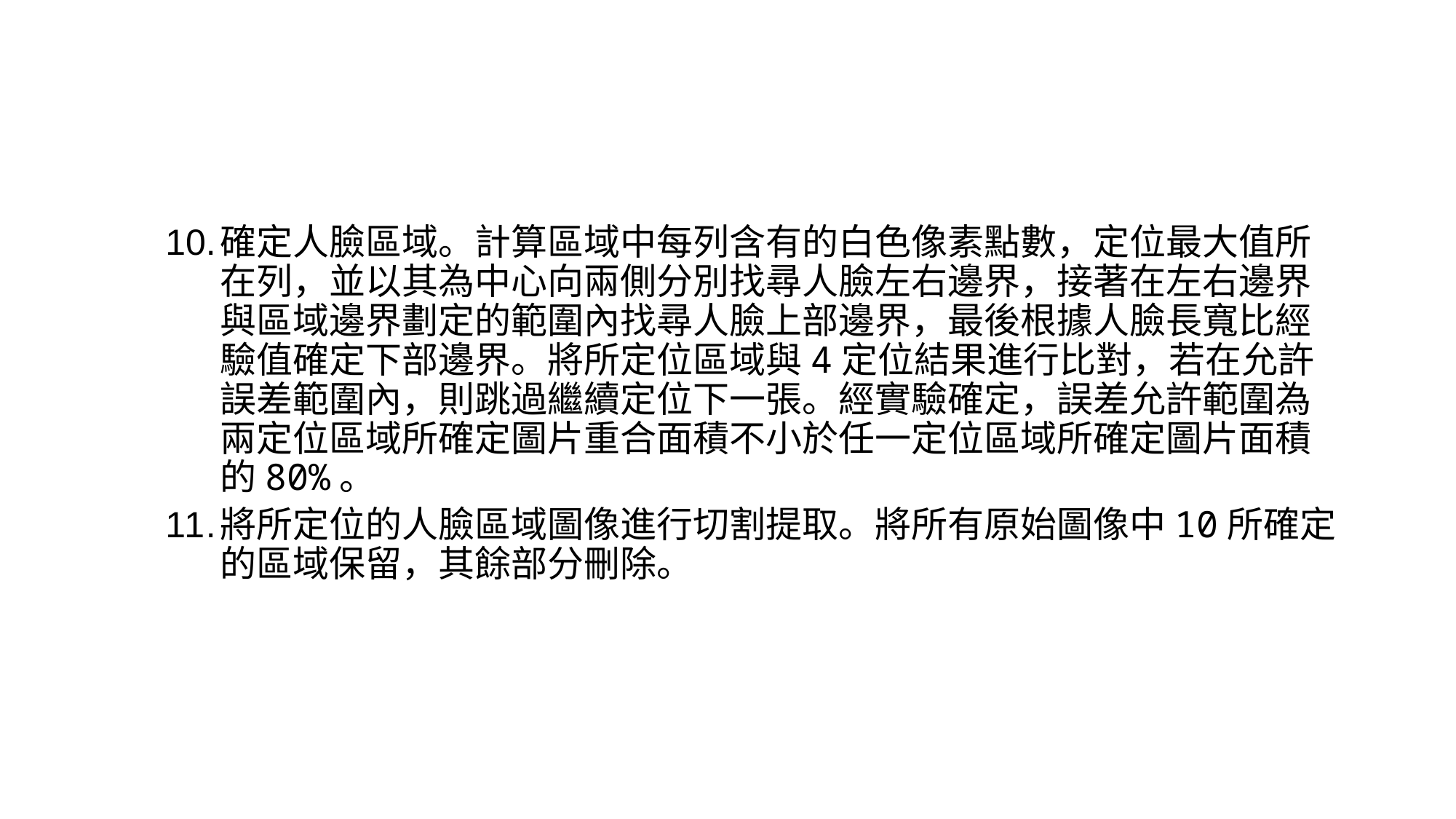

#
確定人臉區域。計算區域中每列含有的白色像素點數，定位最大值所在列，並以其為中心向兩側分別找尋人臉左右邊界，接著在左右邊界與區域邊界劃定的範圍內找尋人臉上部邊界，最後根據人臉長寬比經驗值確定下部邊界。將所定位區域與4定位結果進行比對，若在允許誤差範圍內，則跳過繼續定位下一張。經實驗確定，誤差允許範圍為兩定位區域所確定圖片重合面積不小於任一定位區域所確定圖片面積的80%。
將所定位的人臉區域圖像進行切割提取。將所有原始圖像中10所確定的區域保留，其餘部分刪除。